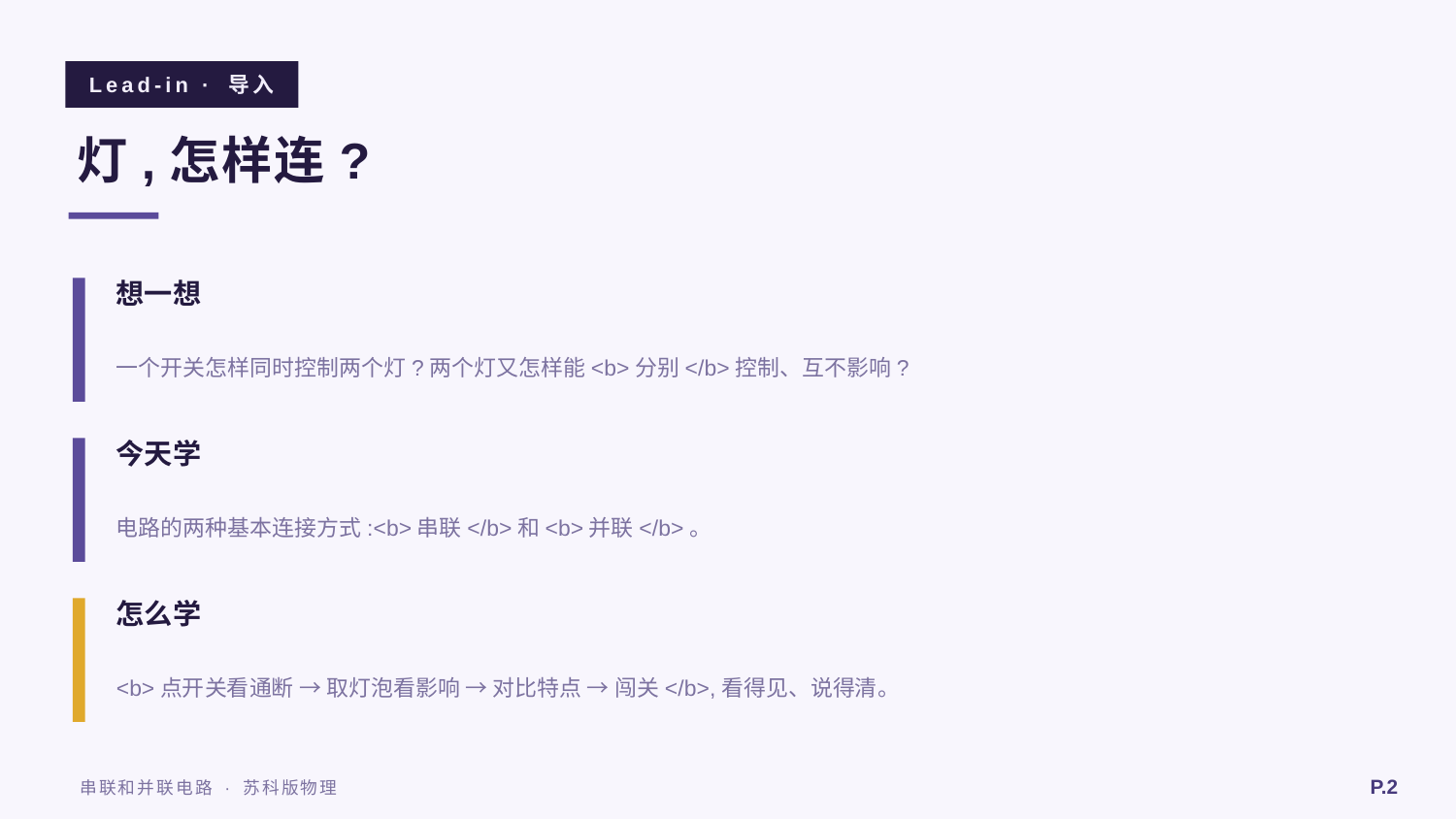

Lead-in · 导入

灯,怎样连?

想一想

一个开关怎样同时控制两个灯?两个灯又怎样能<b>分别</b>控制、互不影响?
今天学

电路的两种基本连接方式:<b>串联</b>和<b>并联</b>。
怎么学

<b>点开关看通断 → 取灯泡看影响 → 对比特点 → 闯关</b>,看得见、说得清。
P.2
串联和并联电路 · 苏科版物理